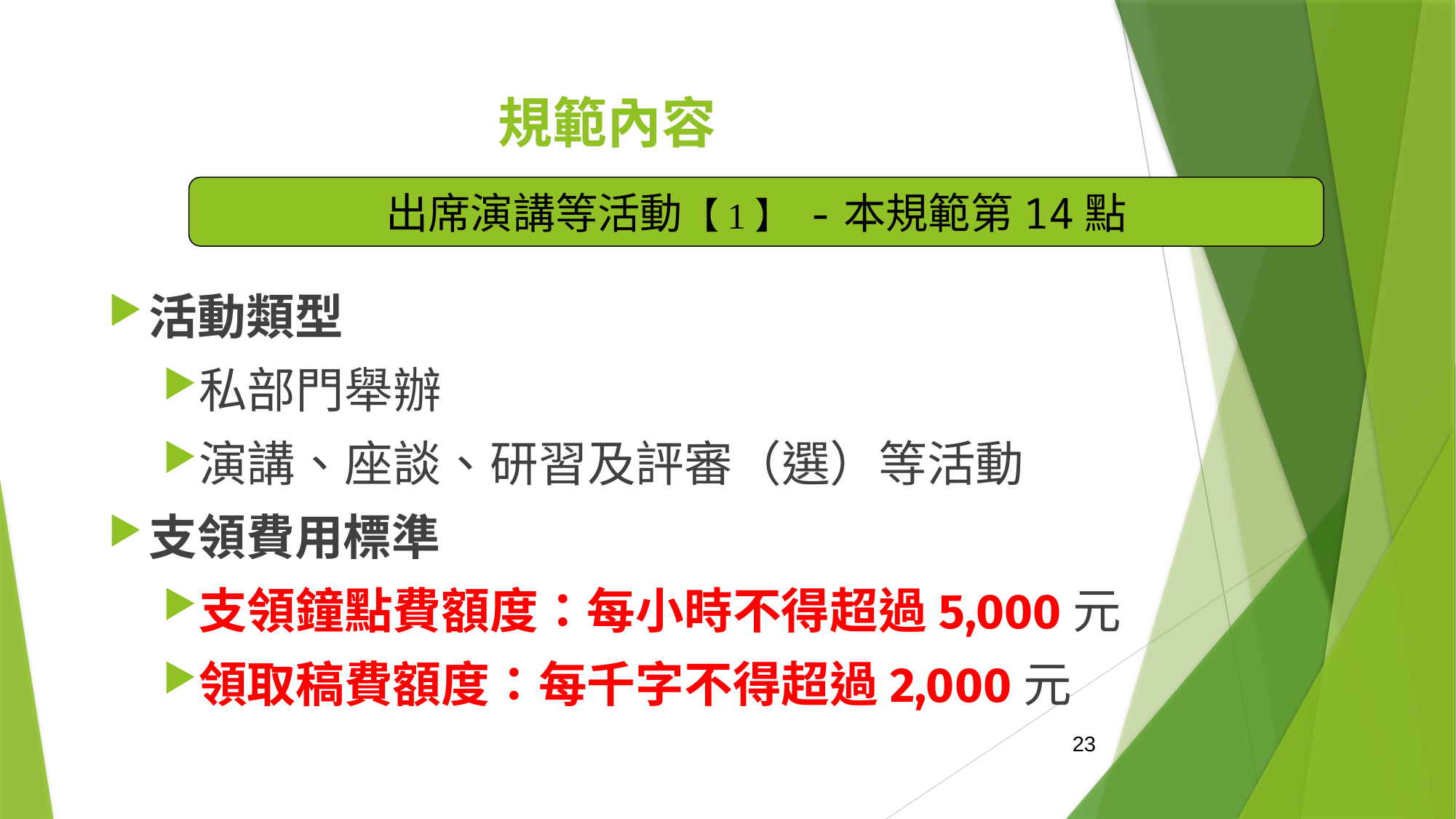

# 規範內容
出席演講等活動【1】 -本規範第14點
活動類型
私部門舉辦
演講、座談、研習及評審（選）等活動
支領費用標準
支領鐘點費額度：每小時不得超過5,000元
領取稿費額度：每千字不得超過2,000元
23